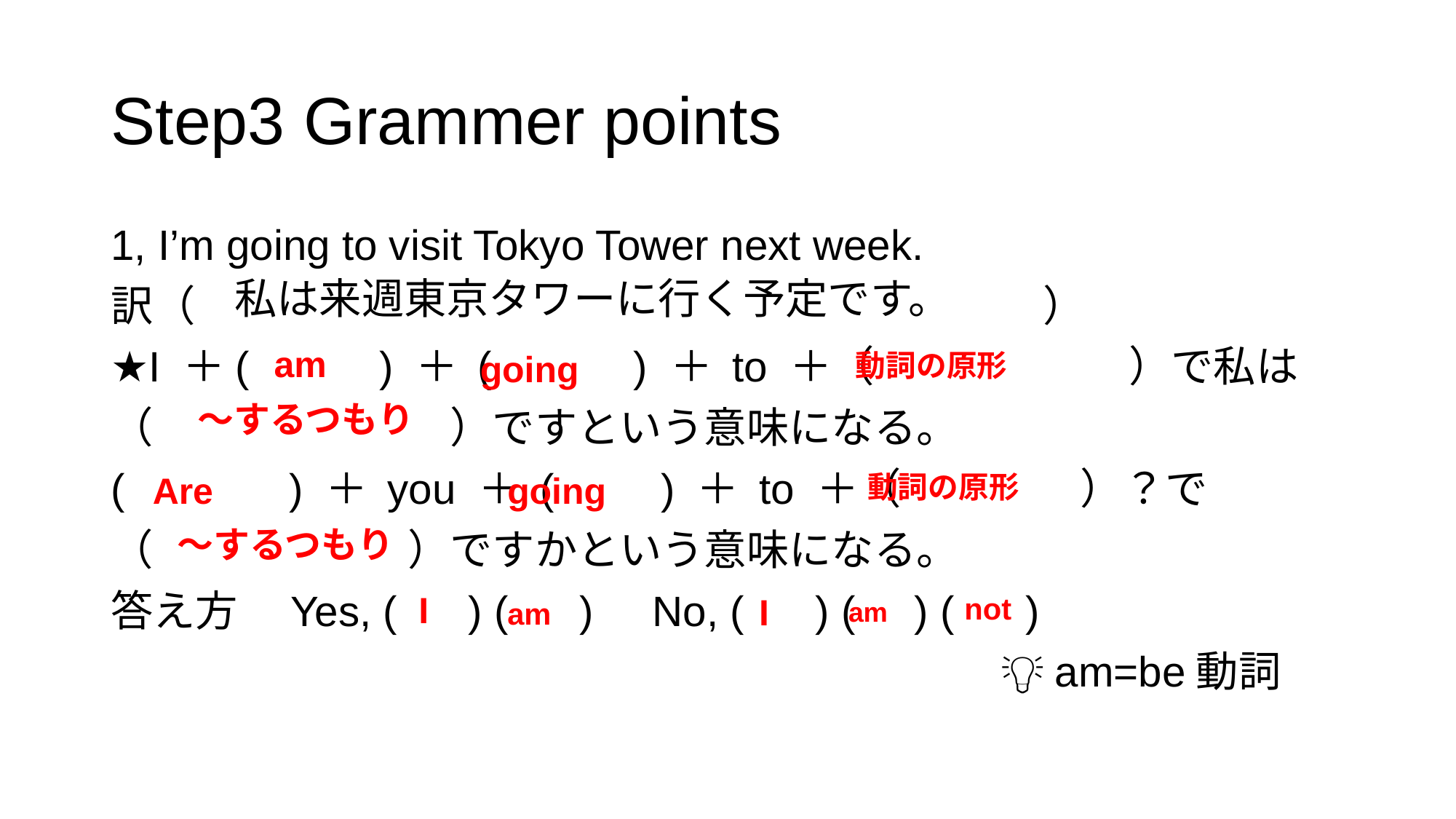

# Step3 Grammer points
1, I’m going to visit Tokyo Tower next week.
訳（　　　　　　　　　　　　　　　　　　　　）
★I ＋(           ) ＋ (            ) ＋ to ＋（　　　　　　）で私は
（　　　　　　　）ですという意味になる。
(     　　) ＋ you ＋ (         ) ＋ to ＋（                   ）？で
（　　　　　　）ですかという意味になる。
答え方　Yes, (      ) (      )     No, (      ) (     ) (      )
　　　　　　　　　　　　　　　　　　　　　💡am=be動詞

私は来週東京タワーに行く予定です。
	am
　動詞の原形
going
～するつもり
going
Are
動詞の原形
～するつもり
I
not
 I
am
am